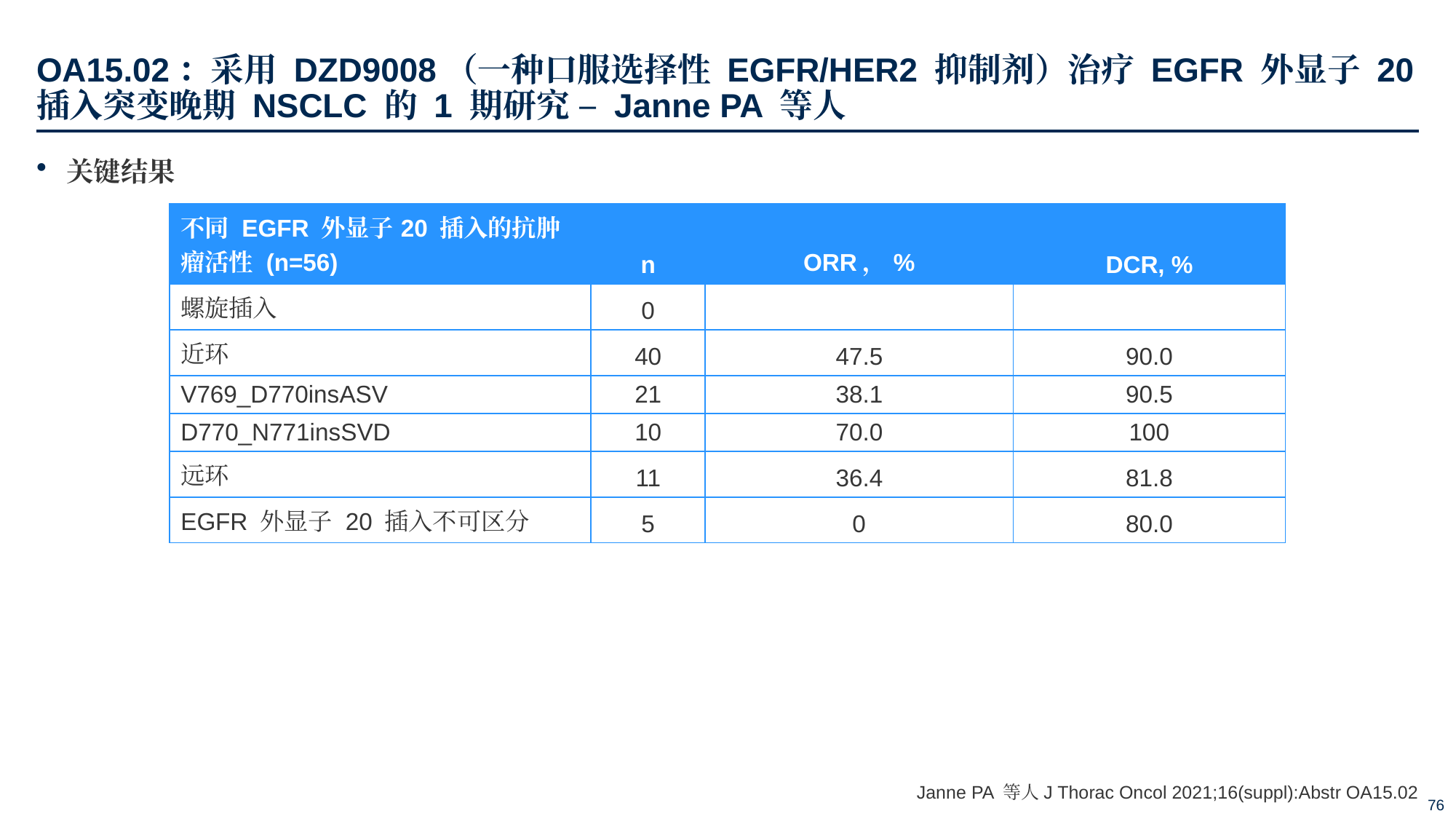

# OA15.02：采用 DZD9008（一种口服选择性 EGFR/HER2 抑制剂）治疗 EGFR 外显子 20 插入突变晚期 NSCLC 的 1 期研究 – Janne PA 等人
关键结果
| 不同 EGFR 外显子20 插入的抗肿瘤活性 (n=56) | n | ORR，% | DCR, % |
| --- | --- | --- | --- |
| 螺旋插入 | 0 |  |  |
| 近环 | 40 | 47.5 | 90.0 |
| V769\_D770insASV | 21 | 38.1 | 90.5 |
| D770\_N771insSVD | 10 | 70.0 | 100 |
| 远环 | 11 | 36.4 | 81.8 |
| EGFR 外显子 20 插入不可区分 | 5 | 0 | 80.0 |
Janne PA 等人J Thorac Oncol 2021;16(suppl):Abstr OA15.02